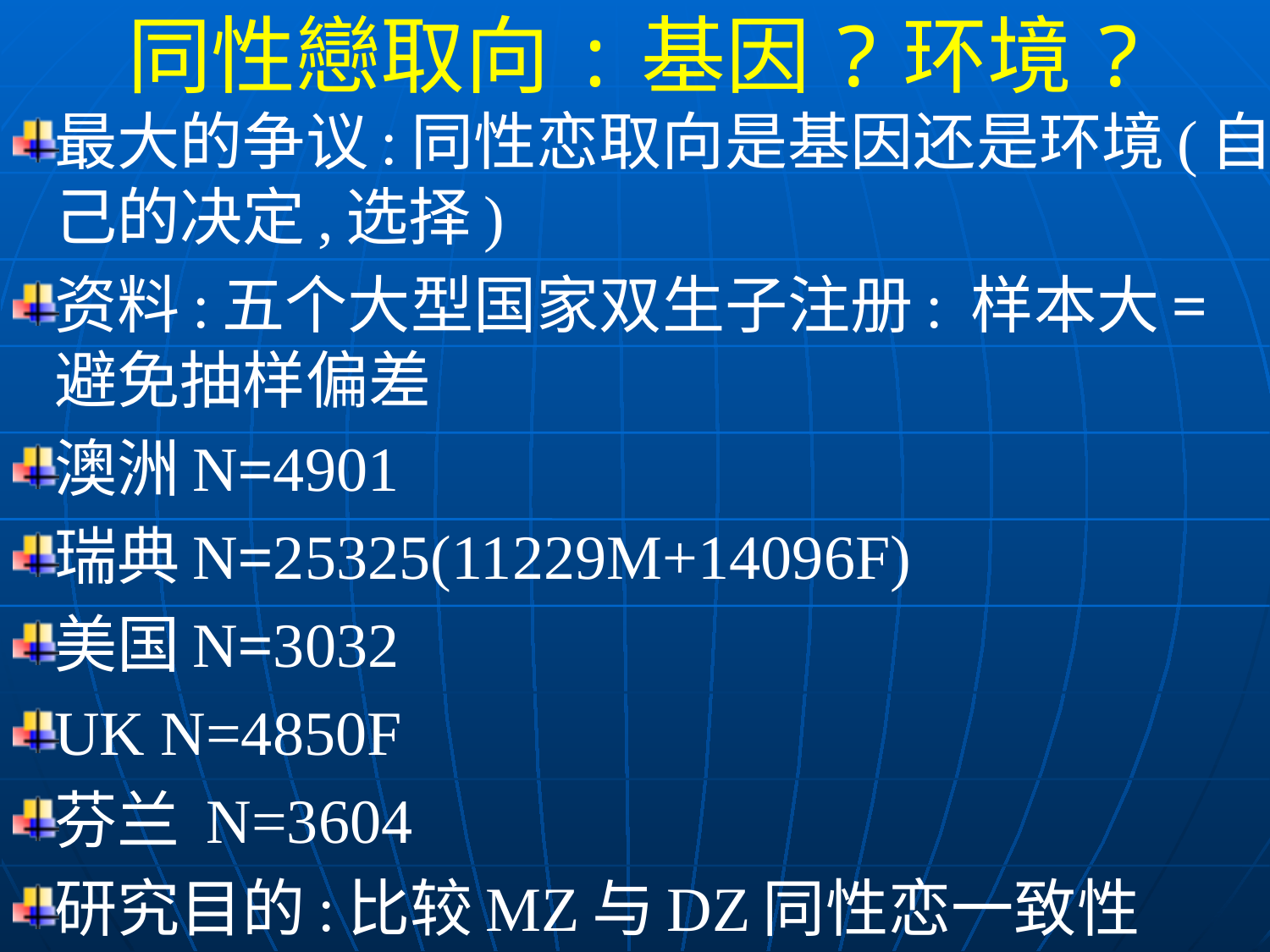

同性戀取向:基因?环境?
最大的争议:同性恋取向是基因还是环境(自己的决定,选择)
资料:五个大型国家双生子注册: 样本大=避免抽样偏差
澳洲N=4901
瑞典N=25325(11229M+14096F)
美国N=3032
UK N=4850F
芬兰 N=3604
研究目的:比较MZ与DZ同性恋一致性